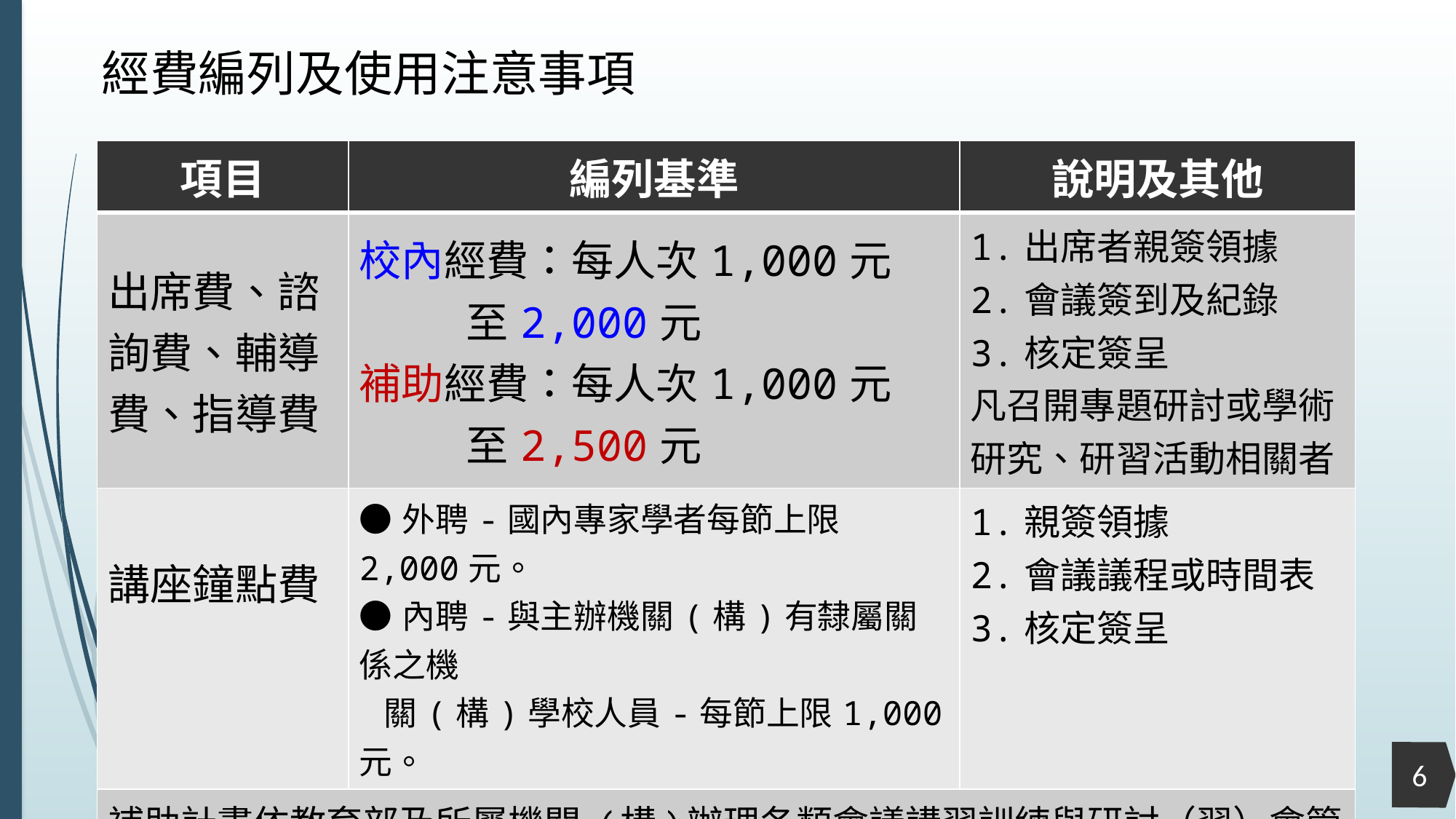

經費編列及使用注意事項
| 項目 | 編列基準 | 說明及其他 |
| --- | --- | --- |
| 出席費、諮詢費、輔導費、指導費 | 校內經費：每人次1,000元 至2,000元 補助經費：每人次1,000元 至2,500元 | 1.出席者親簽領據 2.會議簽到及紀錄 3.核定簽呈 凡召開專題研討或學術研究、研習活動相關者 |
| 講座鐘點費 | ●外聘-國內專家學者每節上限2,000元。 ●內聘-與主辦機關(構)有隸屬關係之機 關(構)學校人員-每節上限1,000元。 | 1.親簽領據 2.會議議程或時間表 3.核定簽呈 |
| 補助計畫依教育部及所屬機關 (構)辦理各類會議講習訓練與研討（習）會管理要點規定。 |  |  |
6